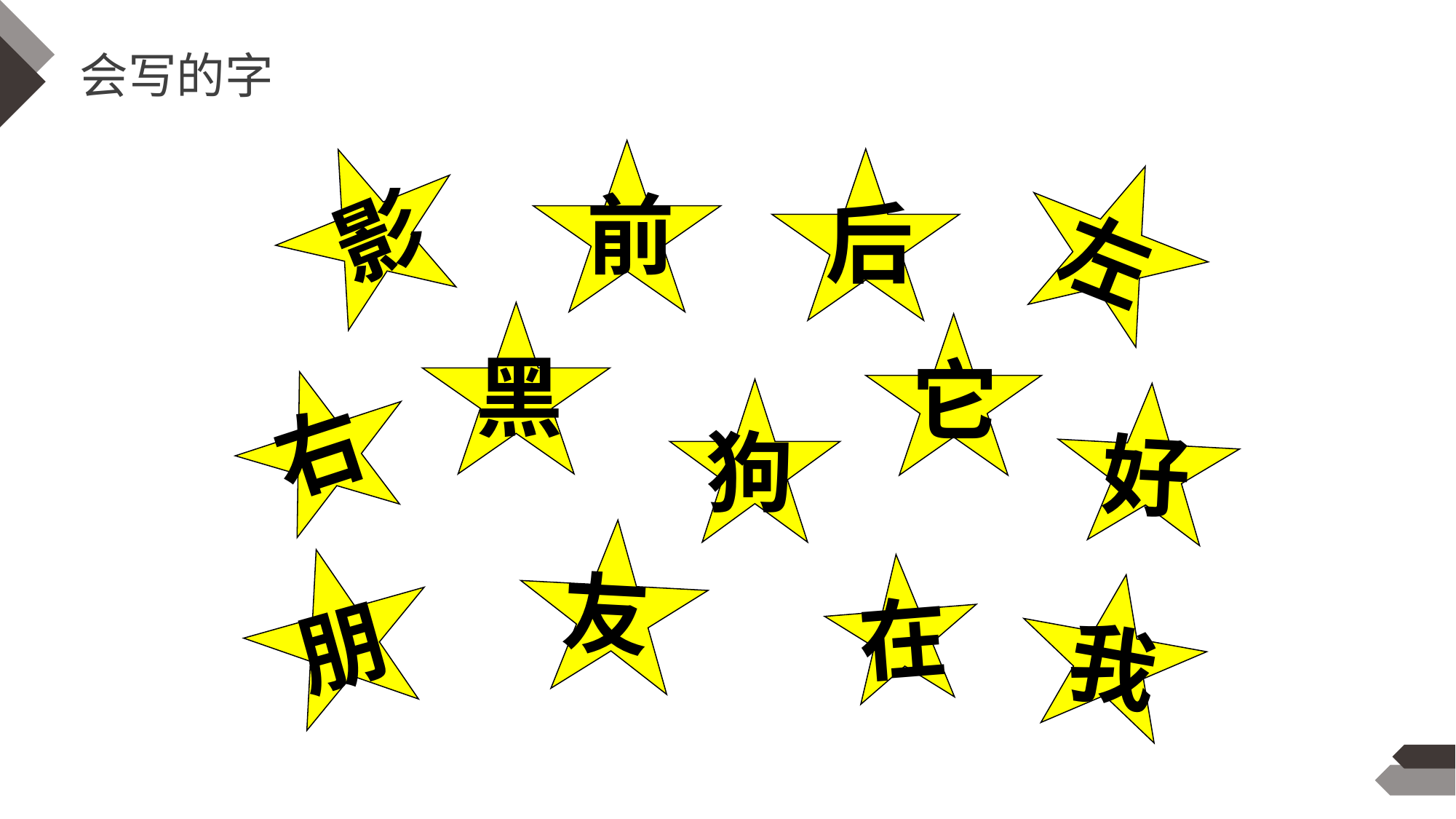

会写的字

影

左

前

后

它

右

黑

好

狗

友

在

朋

我